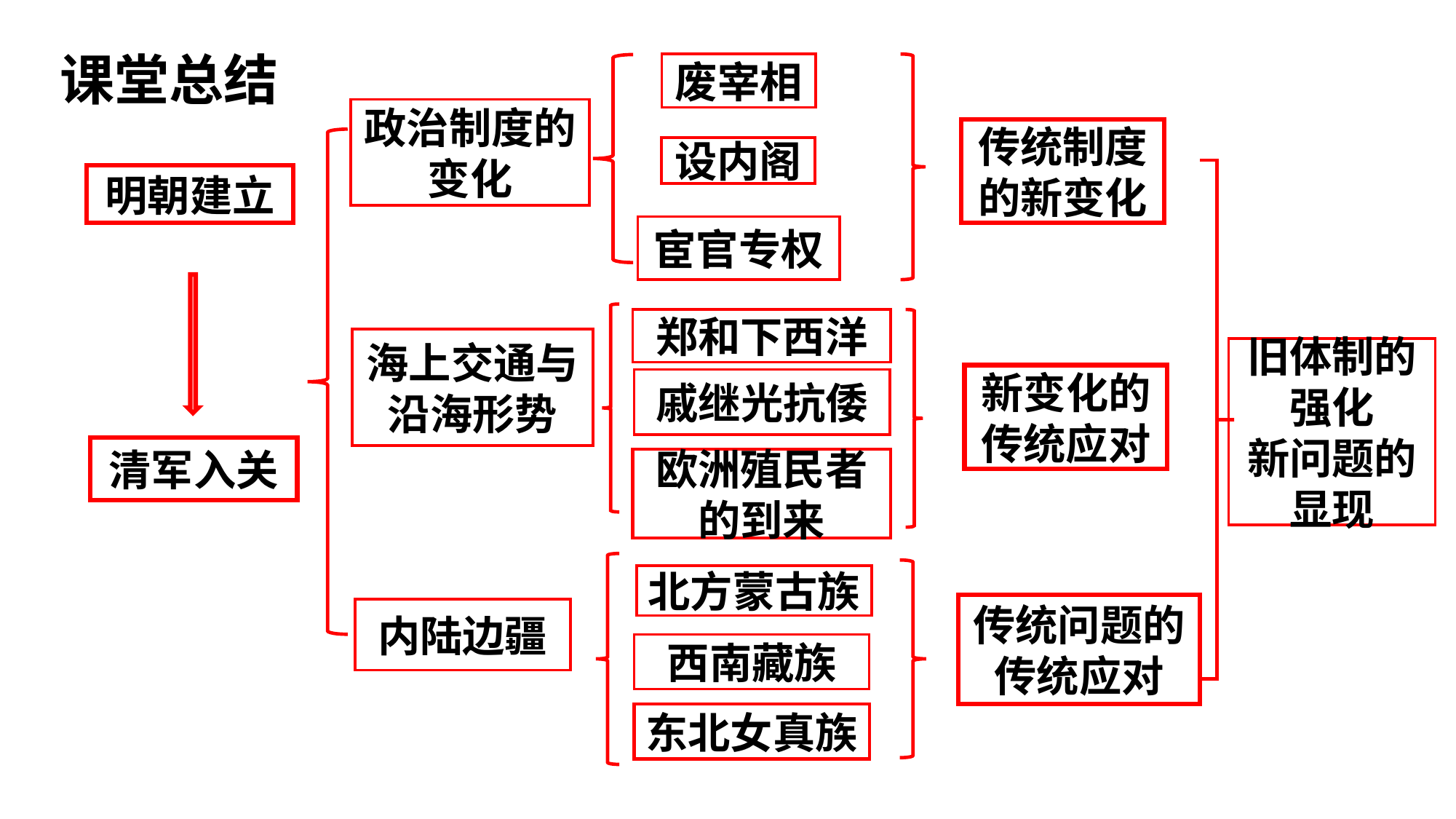

课堂总结
废宰相

设内阁
宦官专权

政治制度的变化

海上交通与沿海形势
内陆边疆
传统制度的新变化

明朝建立

清军入关

郑和下西洋
戚继光抗倭
欧洲殖民者的到来

旧体制的强化
新问题的显现
新变化的传统应对

北方蒙古族
西南藏族
东北女真族

传统问题的传统应对